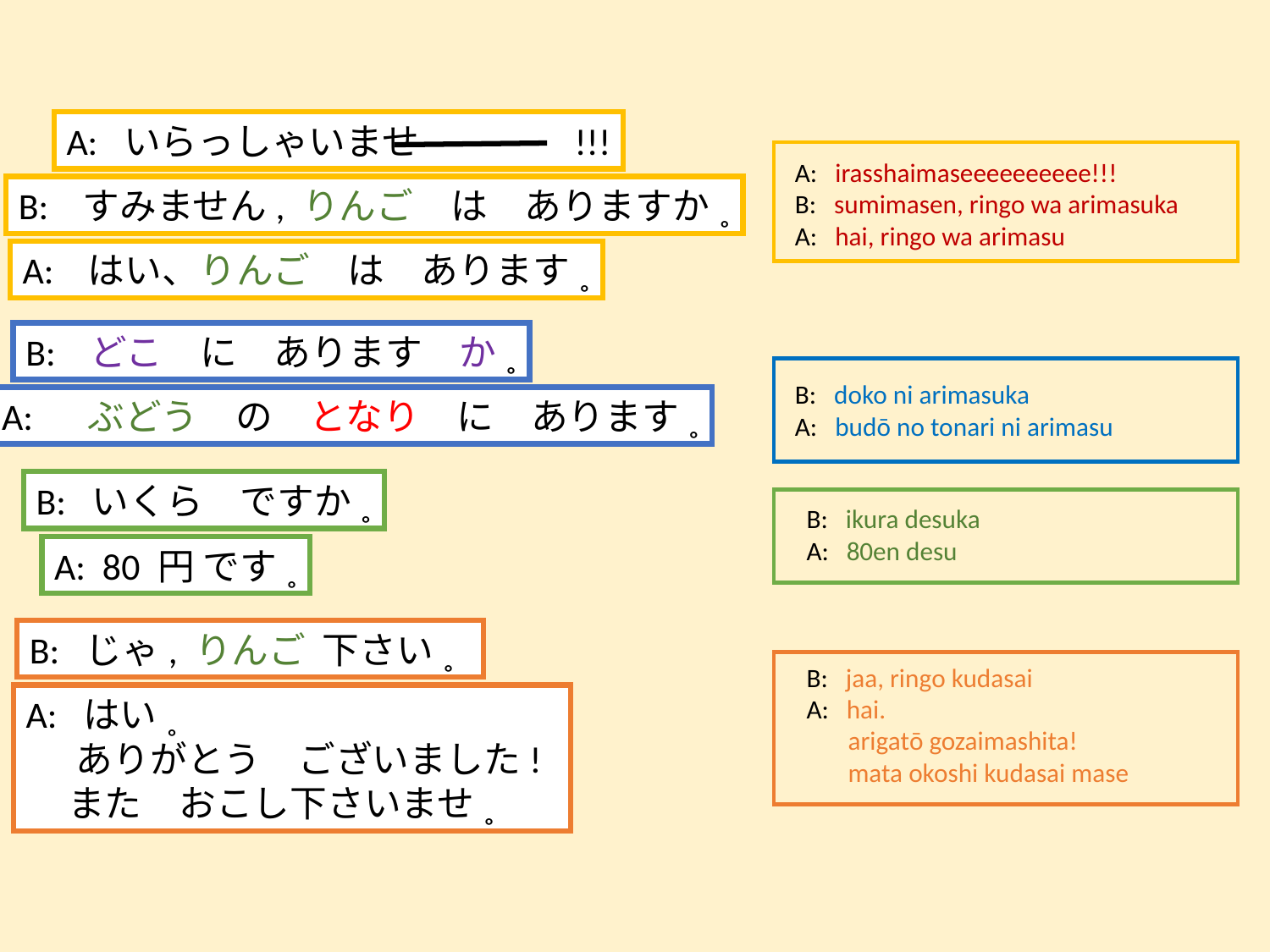

A:  いらっしゃいませ 		!!!
B:   すみません, りんご　は　ありますか˳
A:   はい、りんご　は　あります˳

A:   irasshaimaseeeeeeeeee!!!
B:   sumimasen, ringo wa arimasuka
A:   hai, ringo wa arimasu

B:   doko ni arimasuka
A:   budō no tonari ni arimasu

B:   どこ　に　あります　か˳
A: 　ぶどう　の　となり　に　あります˳
B:  いくら　ですか˳
A:  80 円 です˳
B:  じゃ, りんご  下さい˳
A:  はい˳
     ありがとう　ございました!
    また　おこし下さいませ˳

B:   ikura desuka
A:   80en desu

B:   jaa, ringo kudasai
A:   hai.
       arigatō gozaimashita!
       mata okoshi kudasai mase